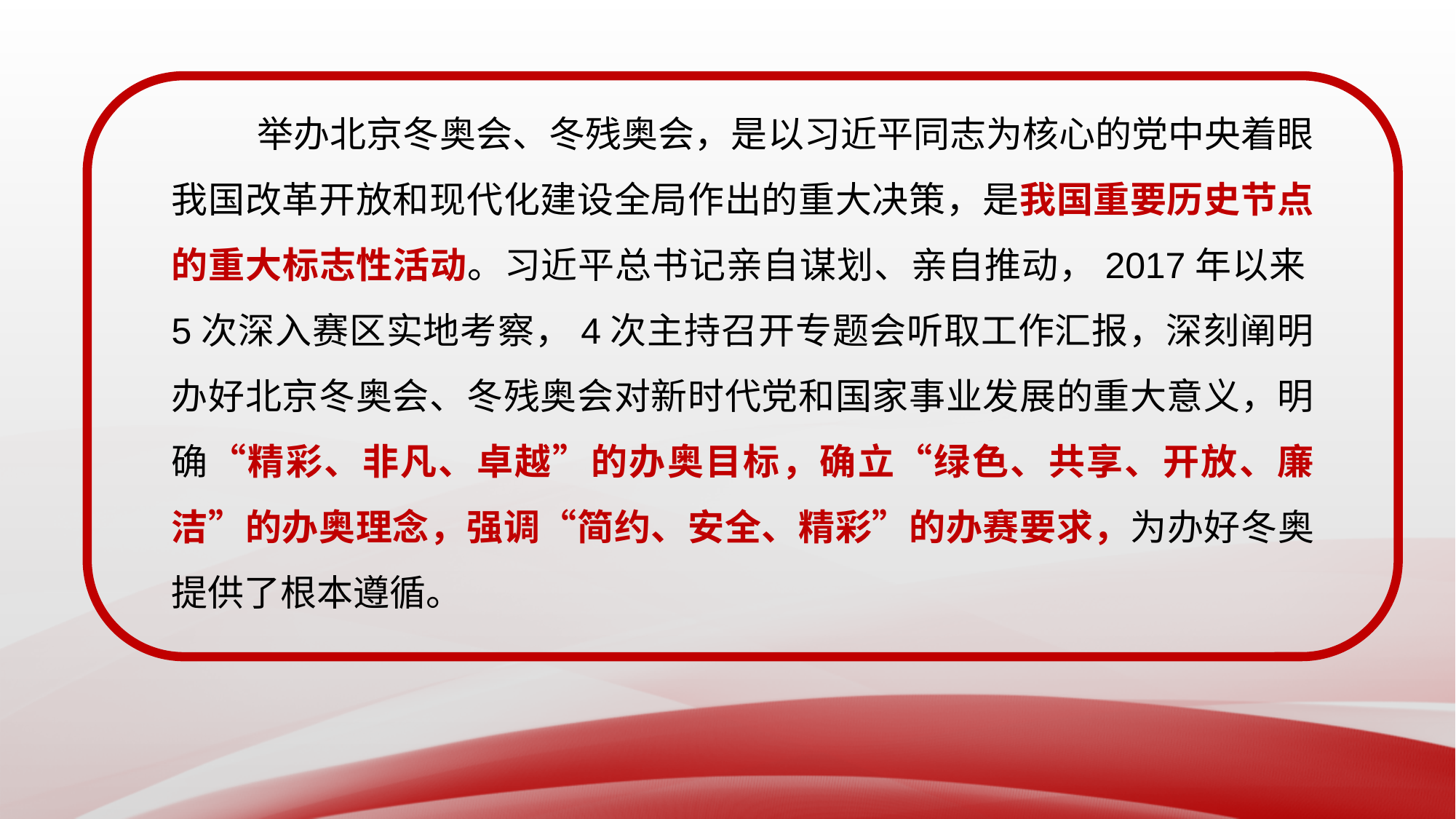

举办北京冬奥会、冬残奥会，是以习近平同志为核心的党中央着眼我国改革开放和现代化建设全局作出的重大决策，是我国重要历史节点的重大标志性活动。习近平总书记亲自谋划、亲自推动，2017年以来5次深入赛区实地考察，4次主持召开专题会听取工作汇报，深刻阐明办好北京冬奥会、冬残奥会对新时代党和国家事业发展的重大意义，明确“精彩、非凡、卓越”的办奥目标，确立“绿色、共享、开放、廉洁”的办奥理念，强调“简约、安全、精彩”的办赛要求，为办好冬奥提供了根本遵循。